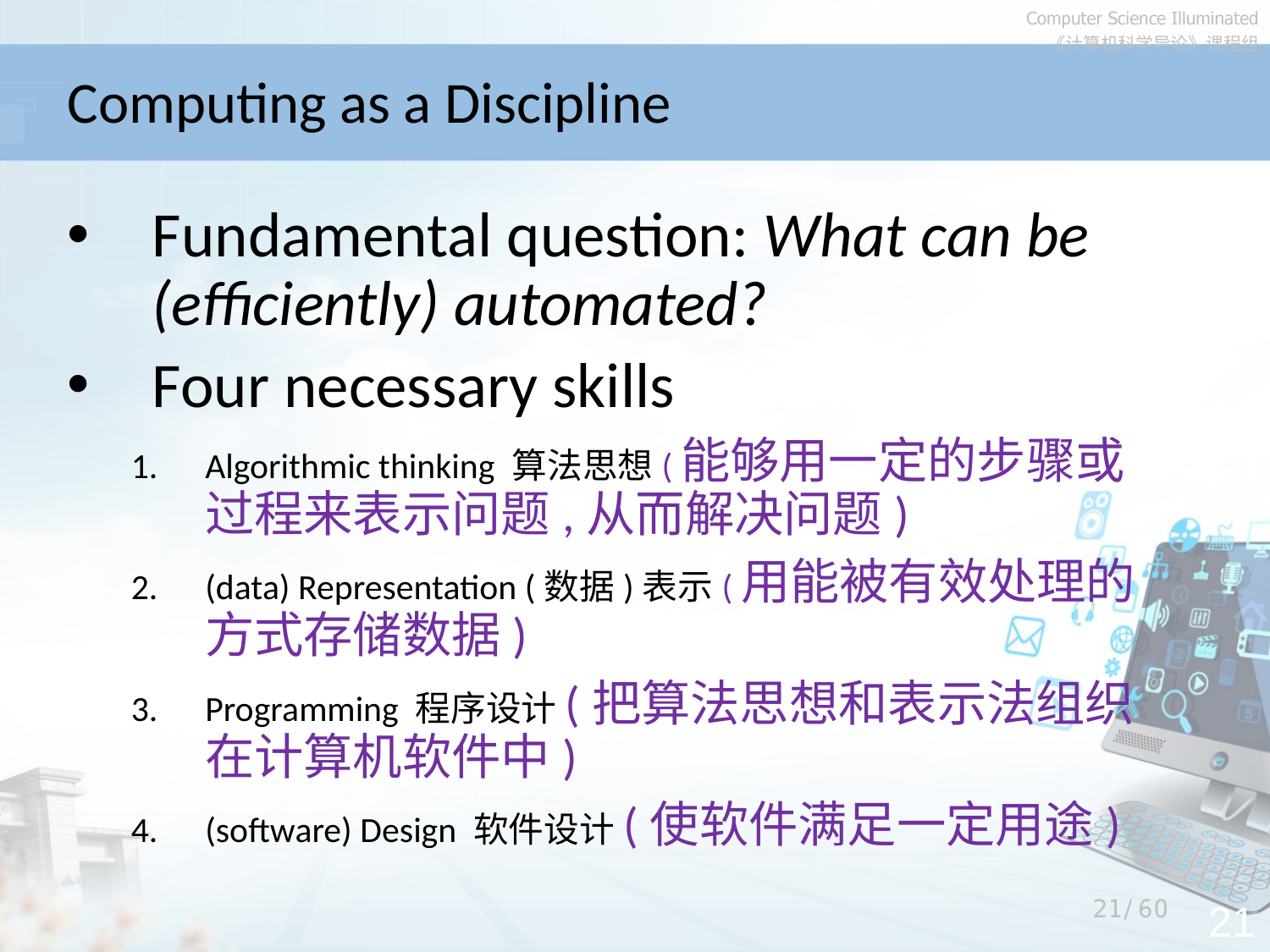

# Computing as a Discipline
Fundamental question: What can be (efficiently) automated?
Four necessary skills
Algorithmic thinking 算法思想(能够用一定的步骤或过程来表示问题,从而解决问题)
(data) Representation (数据)表示(用能被有效处理的方式存储数据)
Programming 程序设计(把算法思想和表示法组织在计算机软件中)
(software) Design 软件设计(使软件满足一定用途)

21/60
21